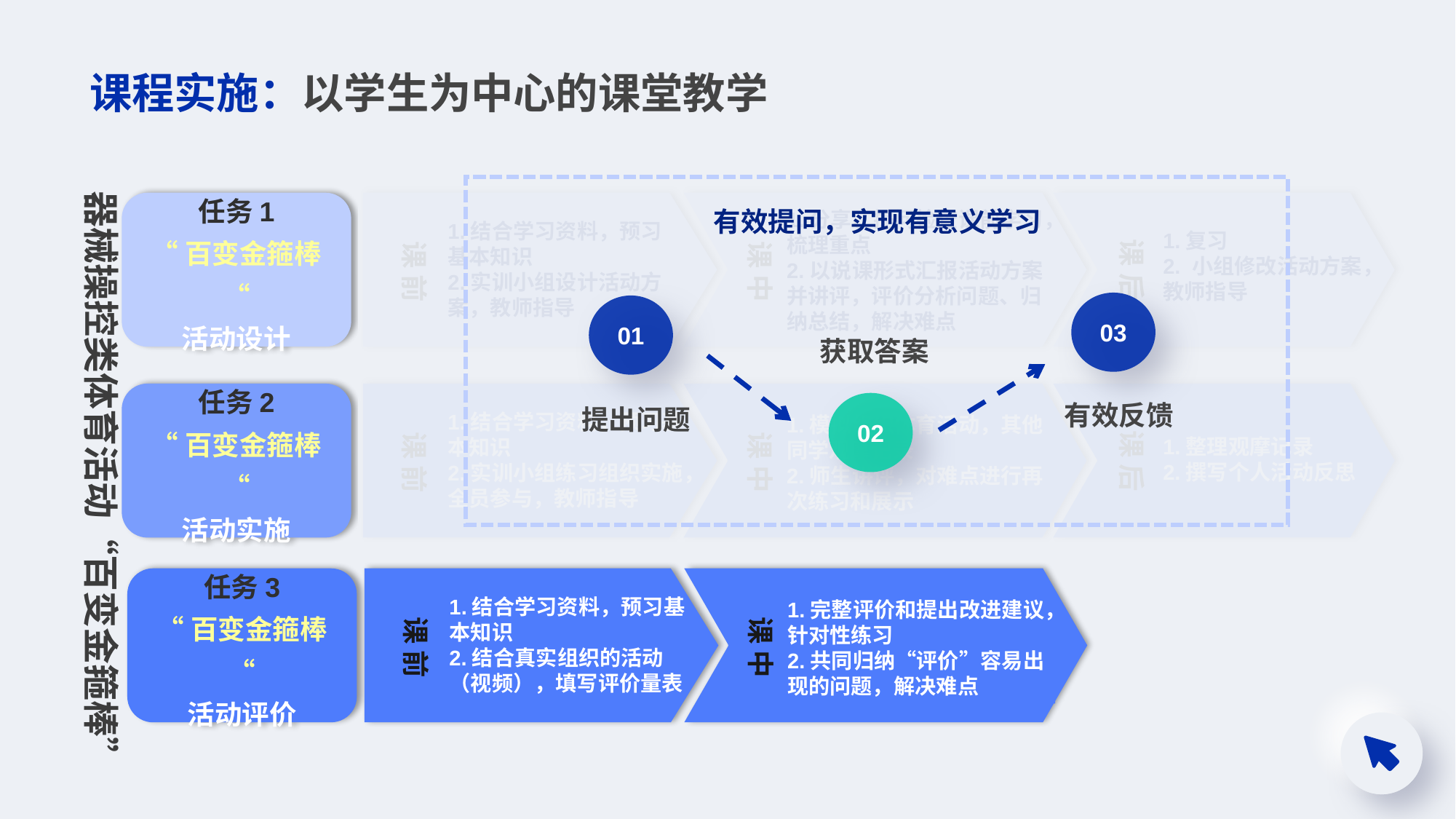

# 课程实施：以学生为中心的课堂教学

器械操控类体育活动“百变金箍棒”
任务1
“百变金箍棒“
活动设计

1.结合学习资料，预习基本知识
2.实训小组设计活动方案，教师指导
课 前

1.分享、提问检查课前学习，梳理重点
2.以说课形式汇报活动方案并讲评，评价分析问题、归纳总结，解决难点
课 中

1.复习
2. 小组修改活动方案，教师指导
课 后
有效提问，实现有意义学习
03
01
获取答案
有效反馈
提出问题
任务2
“百变金箍棒“
活动实施

1.结合学习资料，预习基本知识
2.实训小组练习组织实施，全员参与，教师指导
课 前

1.模拟组织体育活动，其他同学观摩记录
2.师生讲评，对难点进行再次练习和展示
课 中

课 后
1.整理观摩记录
2.撰写个人活动反思
02
任务3
“百变金箍棒“
活动评价

1.结合学习资料，预习基本知识
2.结合真实组织的活动（视频），填写评价量表
课 前

1.完整评价和提出改进建议，针对性练习
2.共同归纳“评价”容易出现的问题，解决难点
课 中